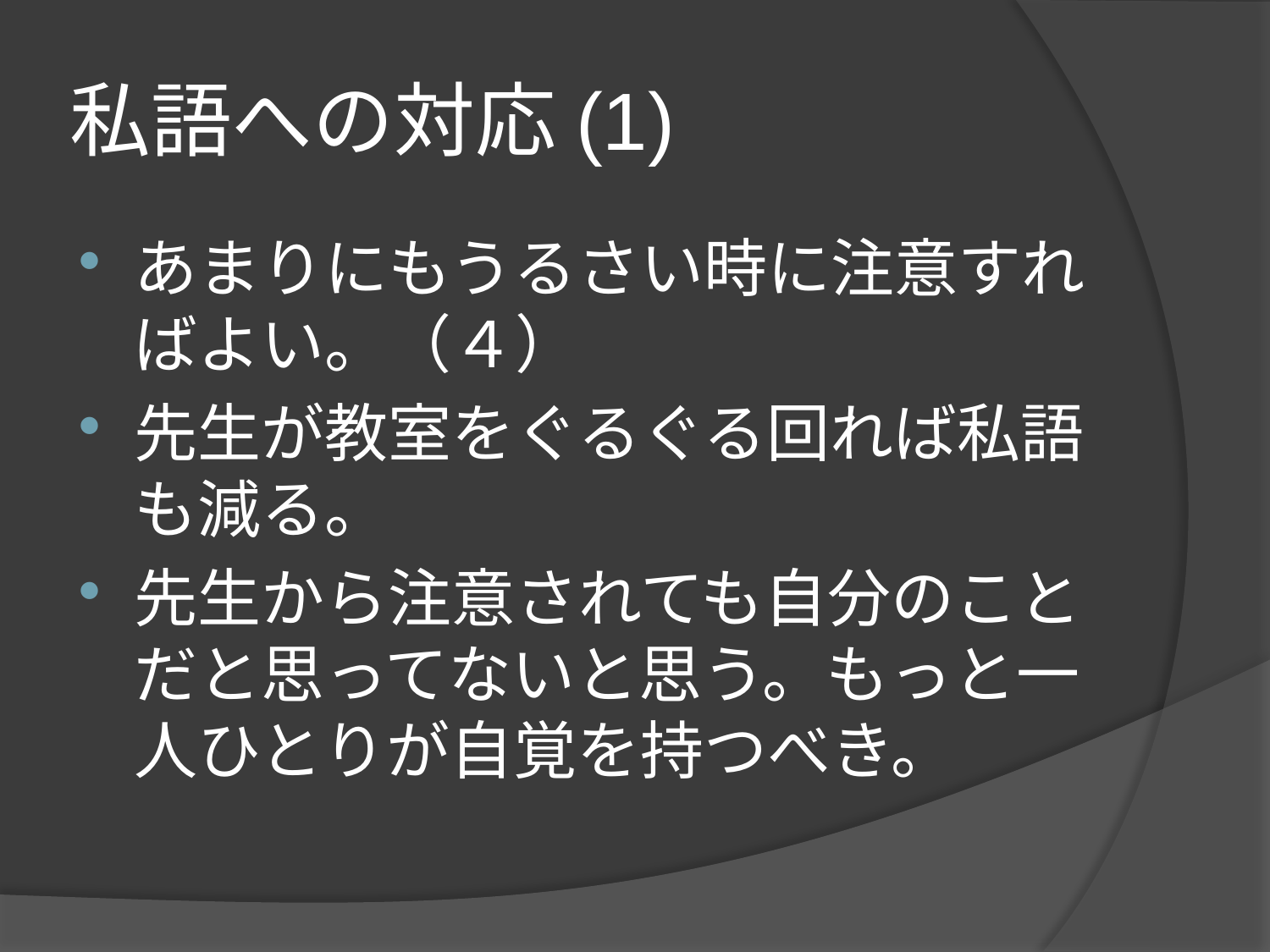

# 私語への対応(1)
あまりにもうるさい時に注意すればよい。（４）
先生が教室をぐるぐる回れば私語も減る。
先生から注意されても自分のことだと思ってないと思う。もっと一人ひとりが自覚を持つべき。